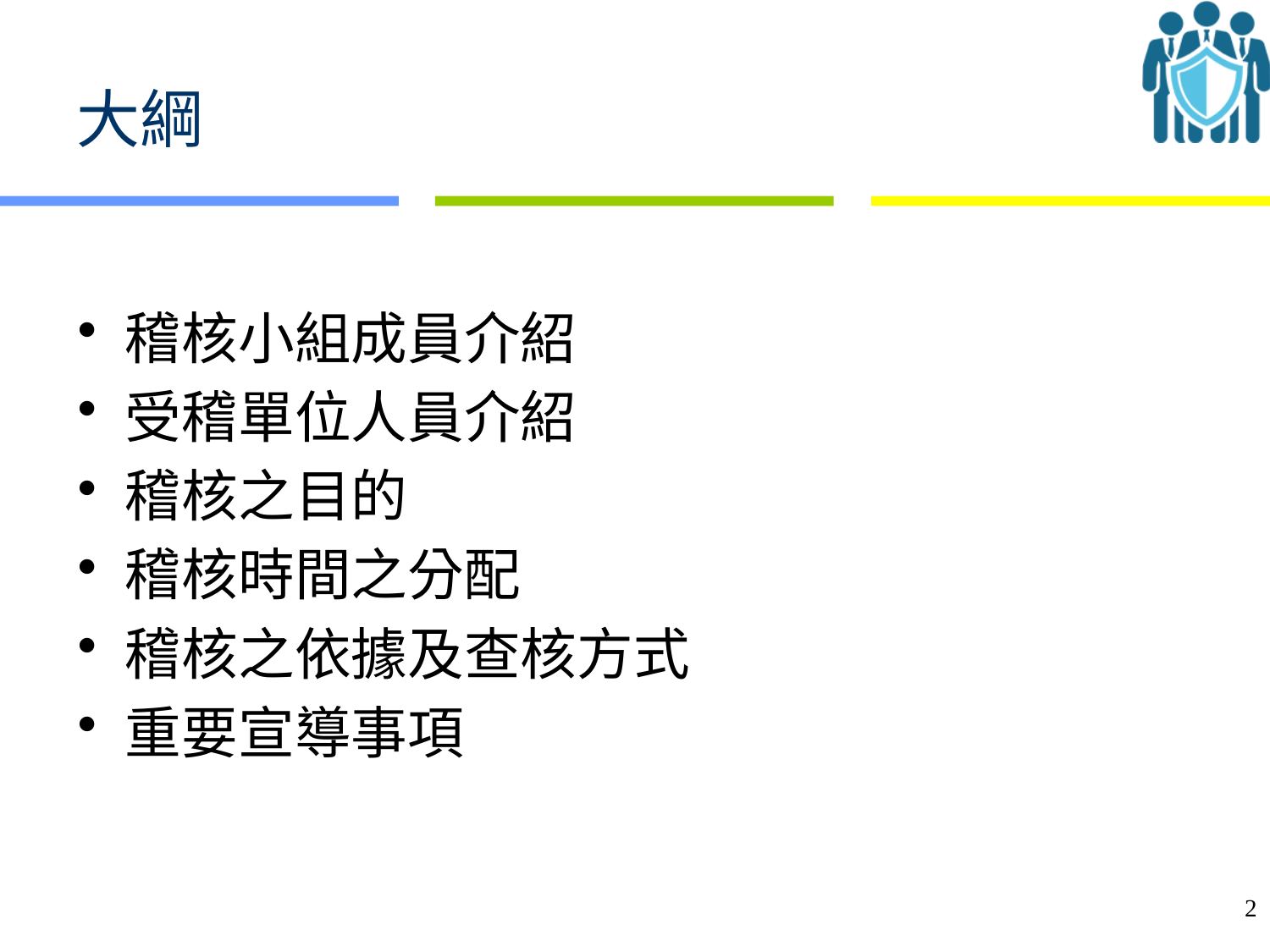

# 大綱
稽核小組成員介紹
受稽單位人員介紹
稽核之目的
稽核時間之分配
稽核之依據及查核方式
重要宣導事項
2